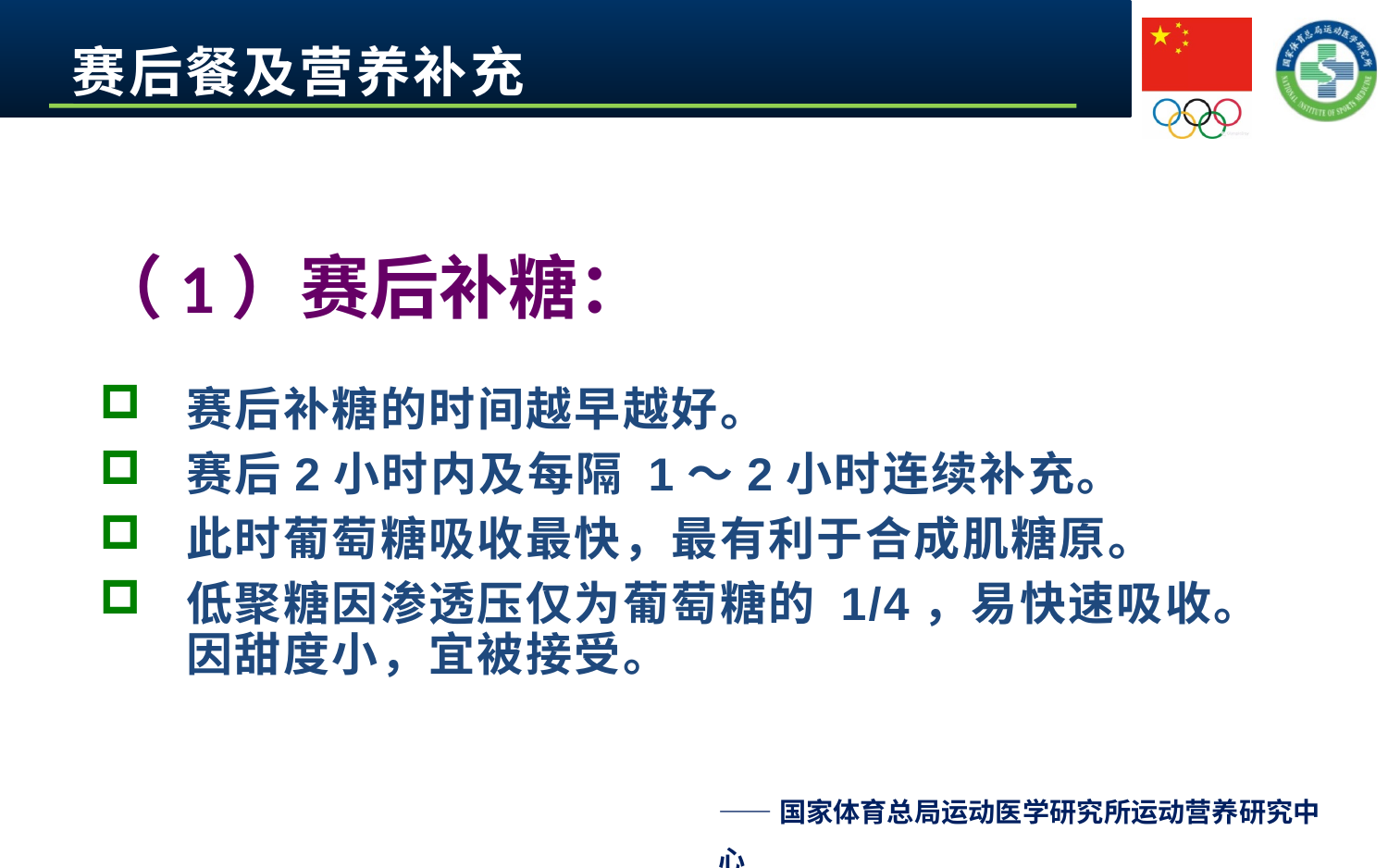

# 赛后餐及营养补充
（1）赛后补糖：
赛后补糖的时间越早越好。
赛后2小时内及每隔 1～2小时连续补充。
此时葡萄糖吸收最快，最有利于合成肌糖原。
低聚糖因渗透压仅为葡萄糖的 1/4，易快速吸收。因甜度小，宜被接受。